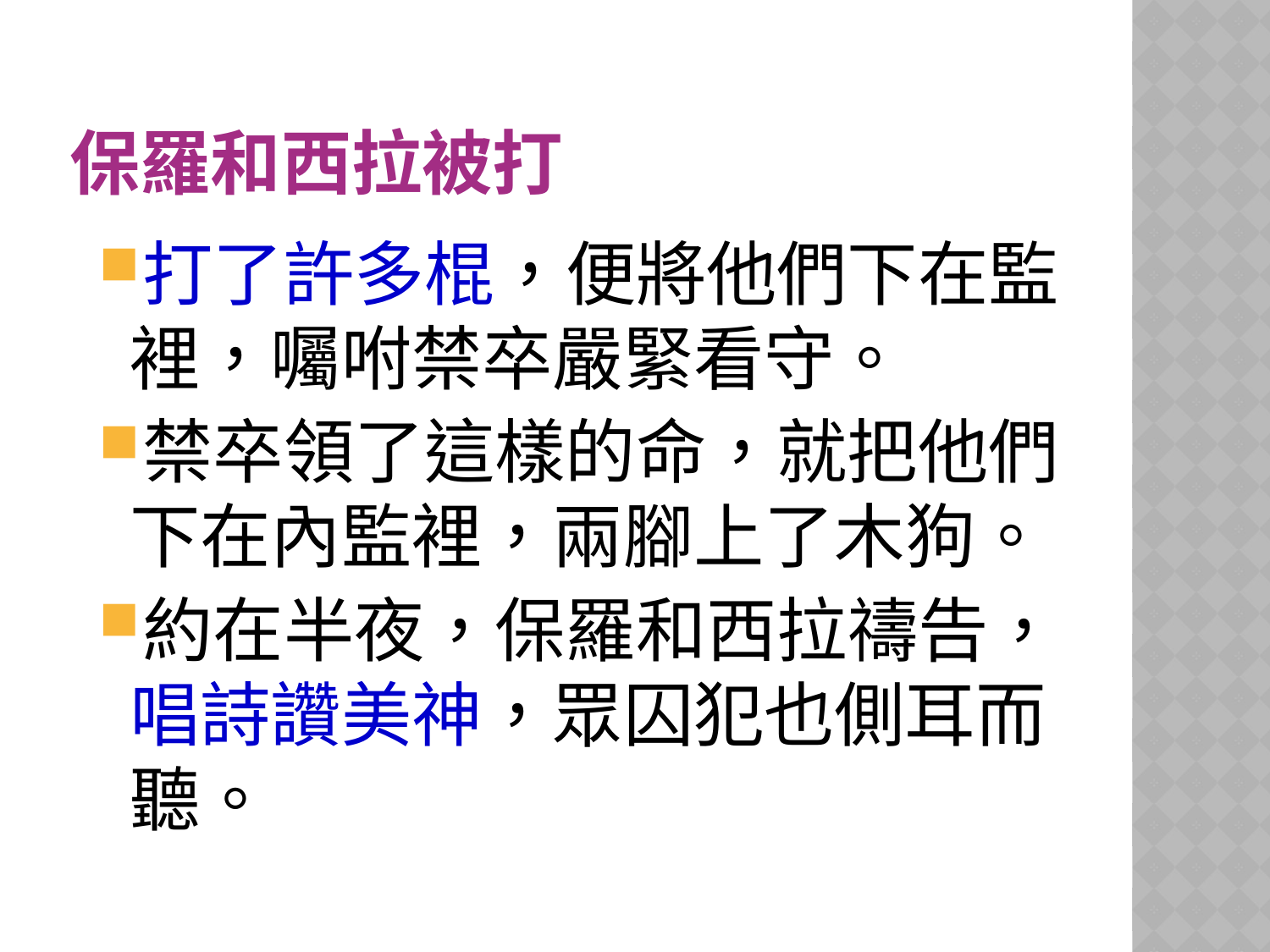

# 保羅和西拉被打
打了許多棍，便將他們下在監裡，囑咐禁卒嚴緊看守。
禁卒領了這樣的命，就把他們下在內監裡，兩腳上了木狗。
約在半夜，保羅和西拉禱告，唱詩讚美神，眾囚犯也側耳而聽。